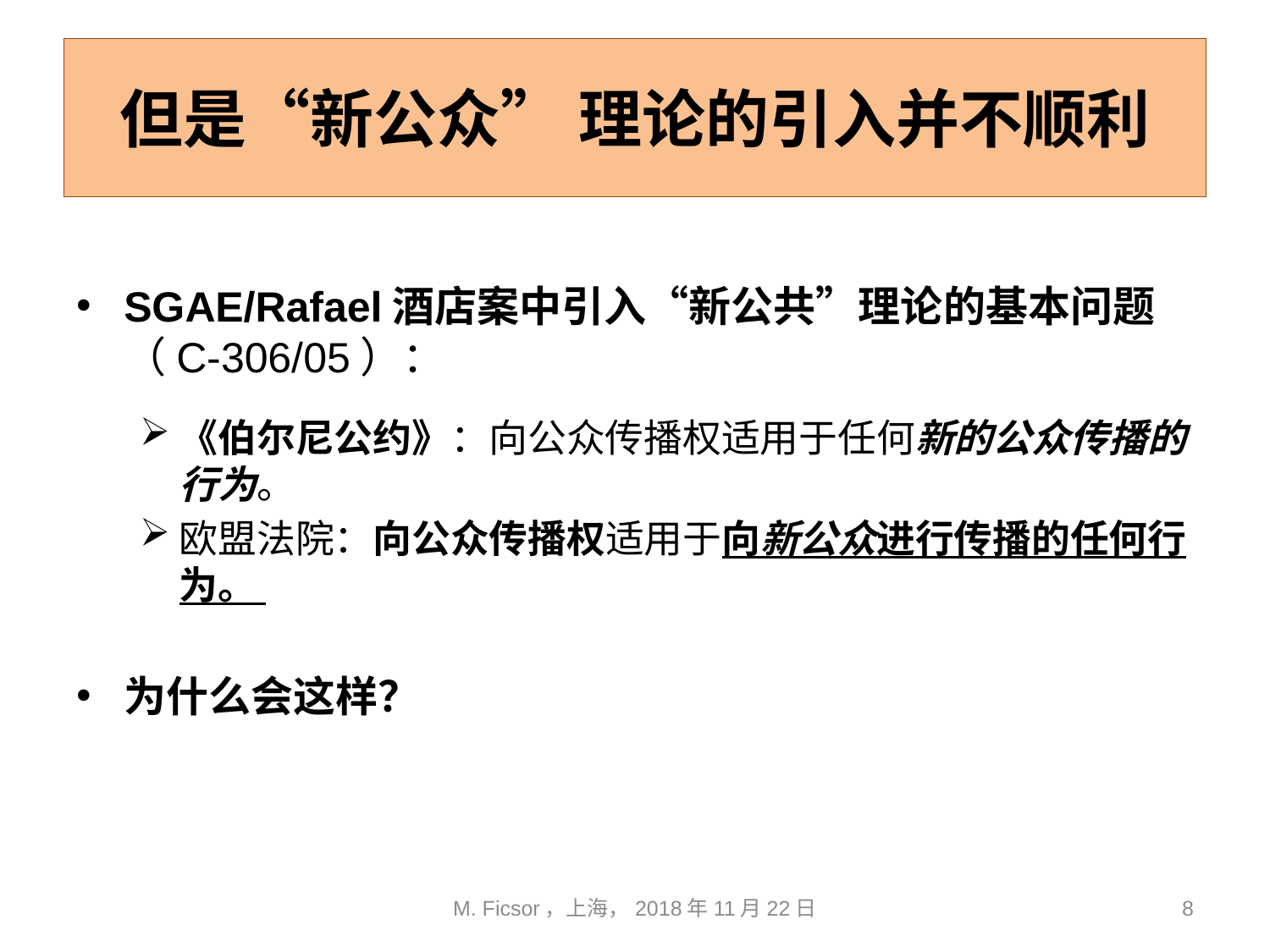

# 但是“新公众” 理论的引入并不顺利

SGAE/Rafael酒店案中引入“新公共”理论的基本问题 （C-306/05）：

《伯尔尼公约》：向公众传播权适用于任何新的公众传播的行为。
欧盟法院：向公众传播权适用于向新公众进行传播的任何行为。

为什么会这样？

M. Ficsor，上海，2018年11月22日
8